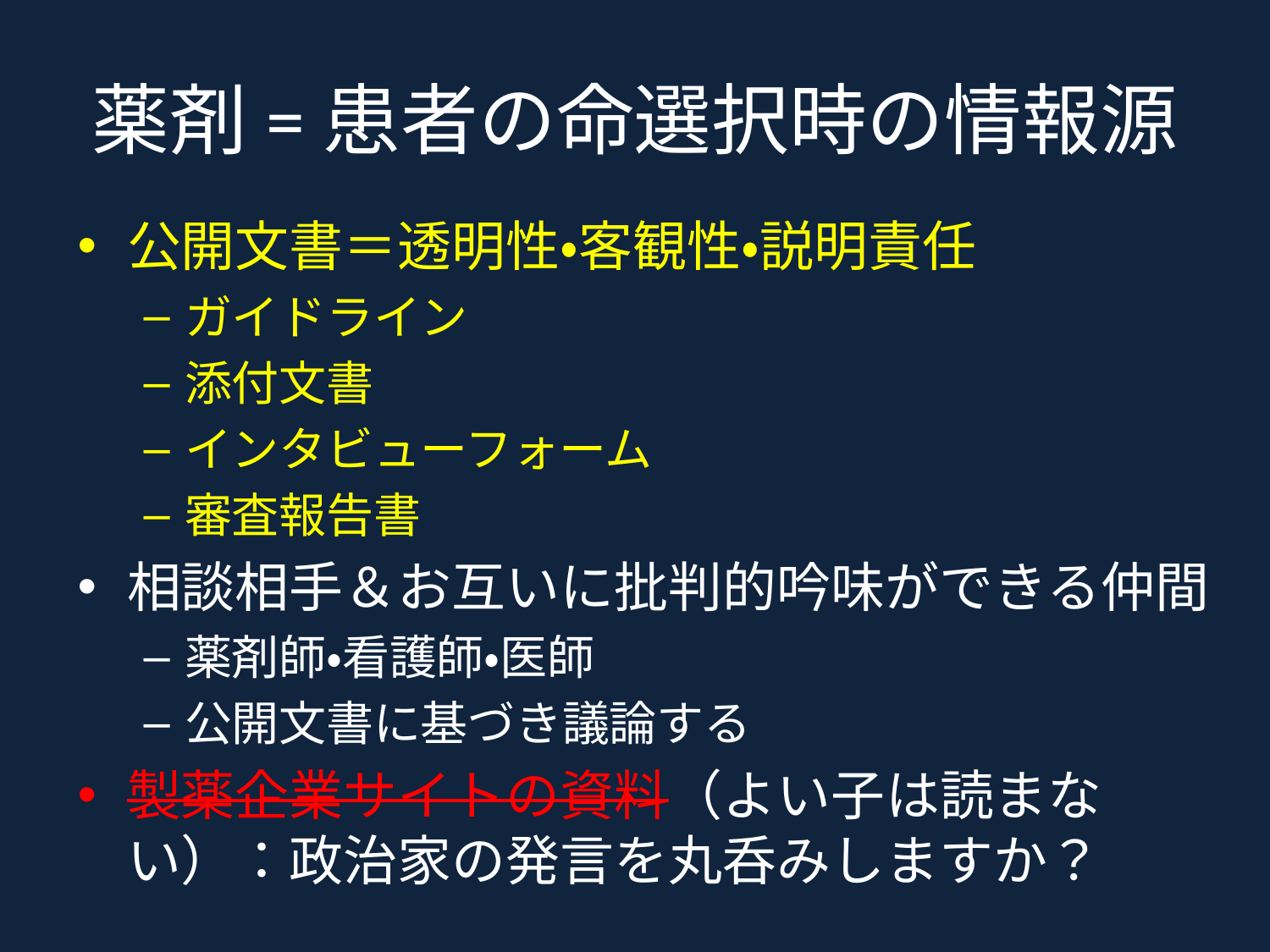

# 薬剤=患者の命選択時の情報源
公開文書＝透明性・客観性・説明責任
ガイドライン
添付文書
インタビューフォーム
審査報告書
相談相手＆お互いに批判的吟味ができる仲間
薬剤師・看護師・医師
公開文書に基づき議論する
製薬企業サイトの資料（よい子は読まない）：政治家の発言を丸呑みしますか？